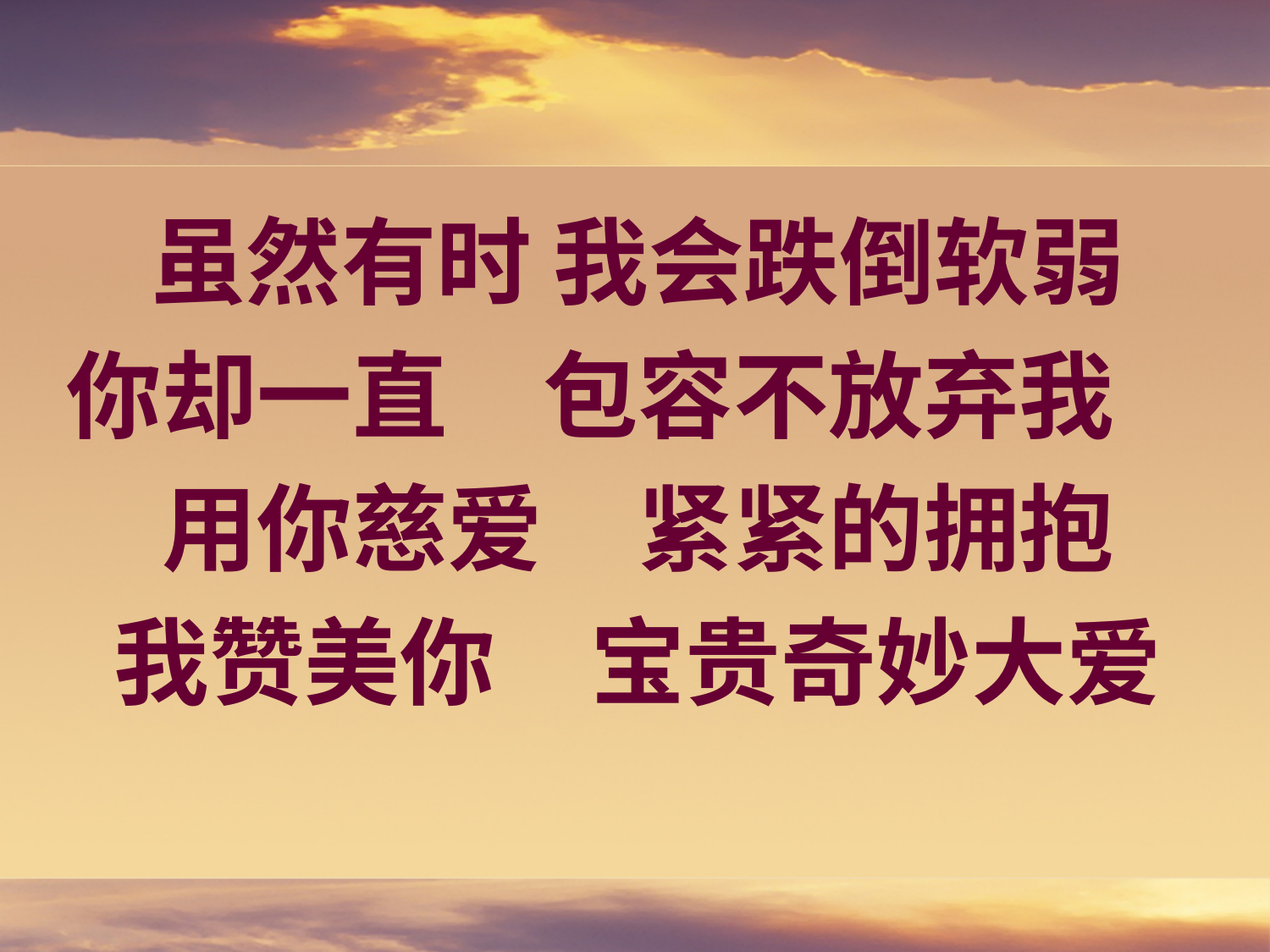

虽然有时 我会跌倒软弱
你却一直　包容不放弃我
用你慈爱　紧紧的拥抱
我赞美你　宝贵奇妙大爱